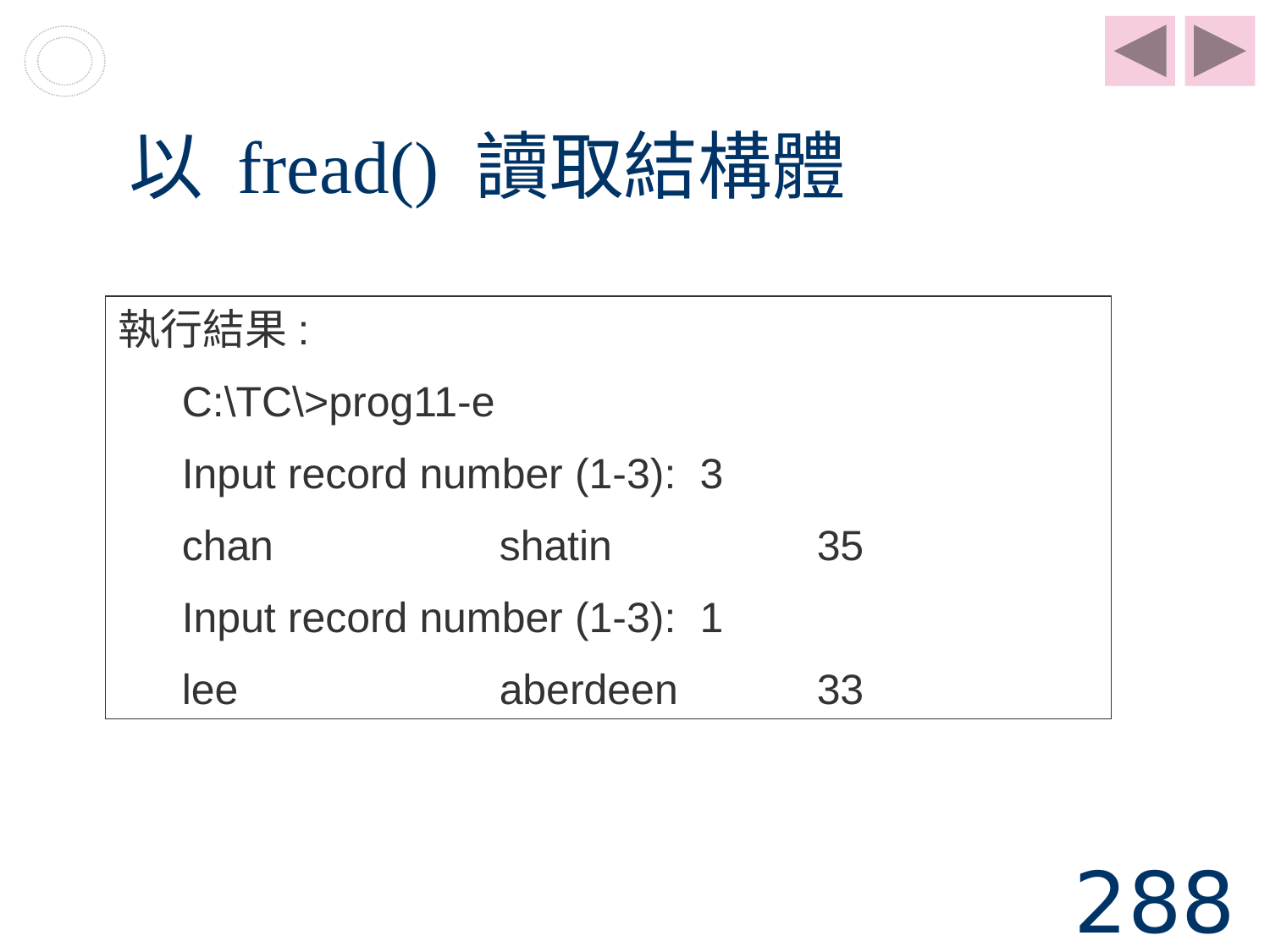

# 以 fread() 讀取結構體
執行結果:
C:\TC\>prog11-e
Input record number (1-3):  3
chan	shatin	35
Input record number (1-3):  1
lee	aberdeen	33
288